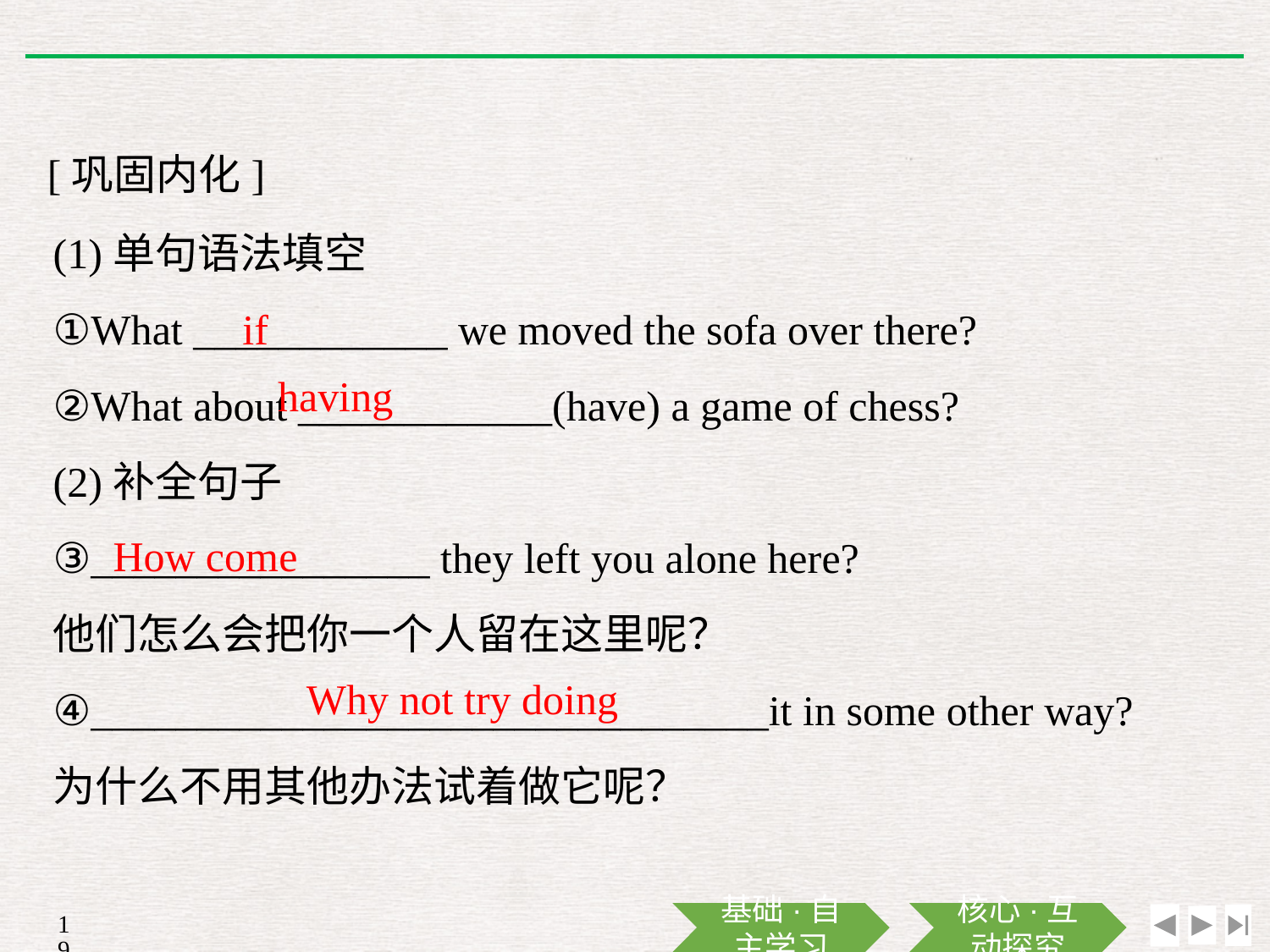

[巩固内化]
(1)单句语法填空
①What ____________ we moved the sofa over there?
②What about ____________(have) a game of chess?
(2)补全句子
③________________ they left you alone here?
他们怎么会把你一个人留在这里呢？
④________________________________it in some other way?
为什么不用其他办法试着做它呢？
if
having
How come
Why not try doing